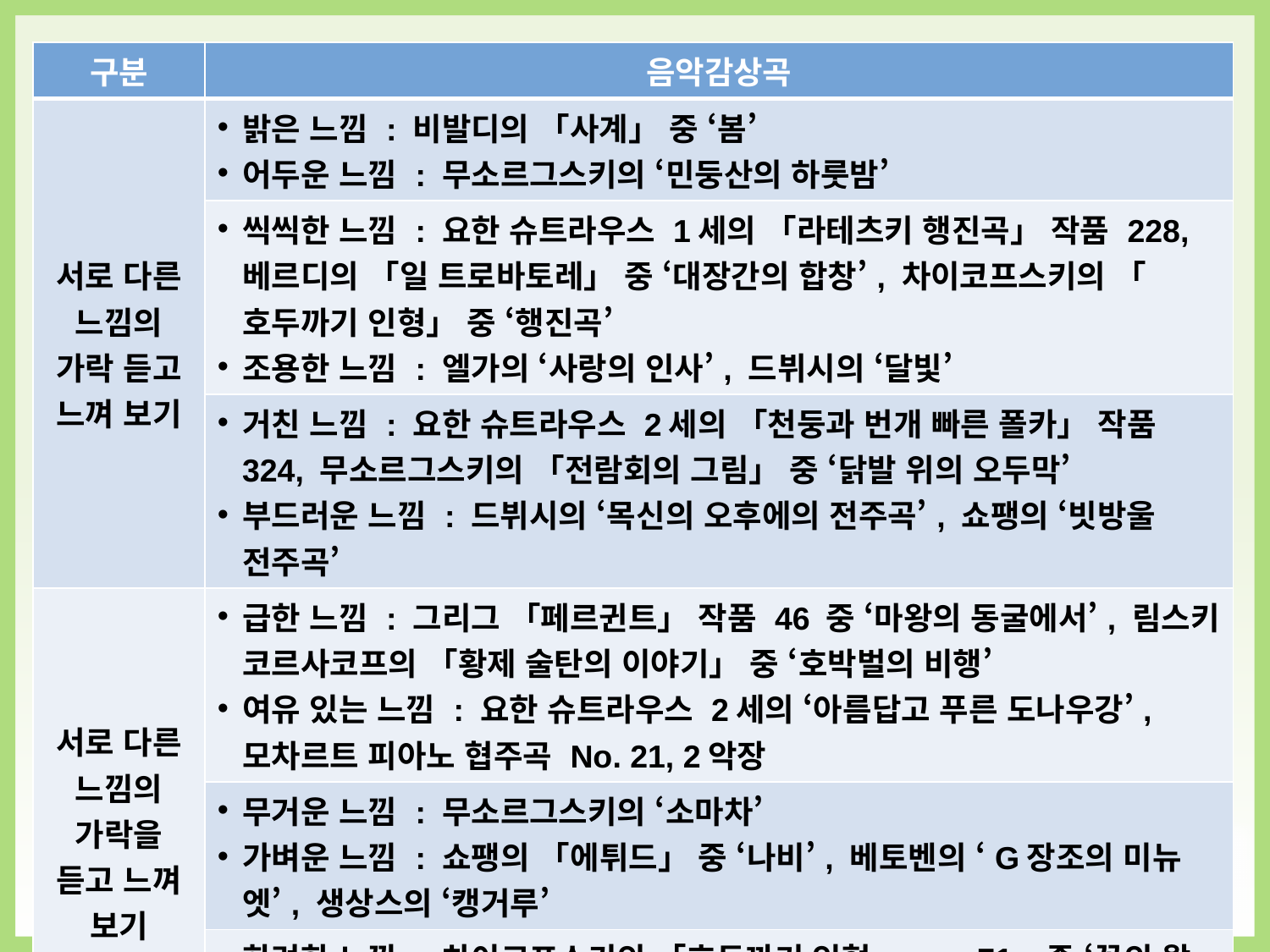

| 구분 | 음악감상곡 |
| --- | --- |
| 서로 다른 느낌의 가락 듣고 느껴 보기 | 밝은 느낌 : 비발디의 「사계」 중 ‘봄’ 어두운 느낌 : 무소르그스키의 ‘민둥산의 하룻밤’ |
|  | 씩씩한 느낌 : 요한 슈트라우스 1세의 「라테츠키 행진곡」 작품 228, 베르디의 「일 트로바토레」 중 ‘대장간의 합창’, 차이코프스키의 「호두까기 인형」 중 ‘행진곡’ 조용한 느낌 : 엘가의 ‘사랑의 인사’, 드뷔시의 ‘달빛’ |
|  | 거친 느낌 : 요한 슈트라우스 2세의 「천둥과 번개 빠른 폴카」 작품 324, 무소르그스키의 「전람회의 그림」 중 ‘닭발 위의 오두막’ 부드러운 느낌 : 드뷔시의 ‘목신의 오후에의 전주곡’, 쇼팽의 ‘빗방울 전주곡’ |
| 서로 다른 느낌의 가락을 듣고 느껴 보기 | 급한 느낌 : 그리그 「페르귄트」 작품 46 중 ‘마왕의 동굴에서’, 림스키 코르사코프의 「황제 술탄의 이야기」 중 ‘호박벌의 비행’ 여유 있는 느낌 : 요한 슈트라우스 2세의 ‘아름답고 푸른 도나우강’, 모차르트 피아노 협주곡 No. 21, 2악장 |
|  | 무거운 느낌 : 무소르그스키의 ‘소마차’ 가벼운 느낌 : 쇼팽의 「에튀드」 중 ‘나비’, 베토벤의 ‘G장조의 미뉴엣’, 생상스의 ‘캥거루’ |
|  | 화려한 느낌 : 차이코프스키의 「호두까기 인형」 op. 71a 중 ‘꽃의 왈츠’, 리스트의 ‘라 캄파넬라’ 단순한 느낌 : 바흐의 ‘미뉴에트’, 하이든 교향곡 101 ‘시계’ 중 2악장 |